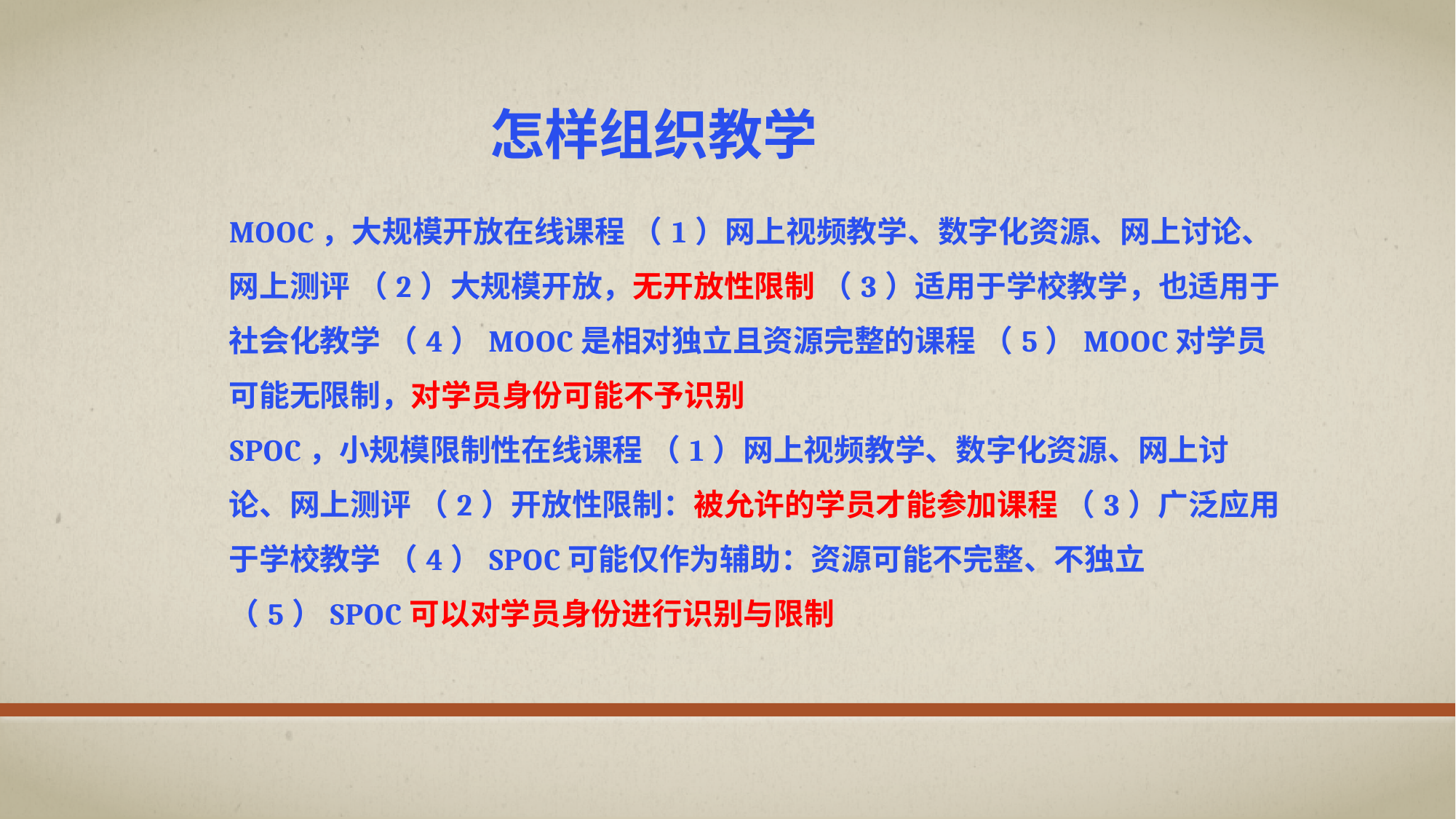

怎样组织教学
# MOOC，大规模开放在线课程 （1）网上视频教学、数字化资源、网上讨论、网上测评 （2）大规模开放，无开放性限制 （3）适用于学校教学，也适用于社会化教学 （4）MOOC是相对独立且资源完整的课程 （5）MOOC对学员可能无限制，对学员身份可能不予识别 SPOC，小规模限制性在线课程 （1）网上视频教学、数字化资源、网上讨论、网上测评 （2）开放性限制：被允许的学员才能参加课程 （3）广泛应用于学校教学 （4）SPOC可能仅作为辅助：资源可能不完整、不独立 （5）SPOC可以对学员身份进行识别与限制